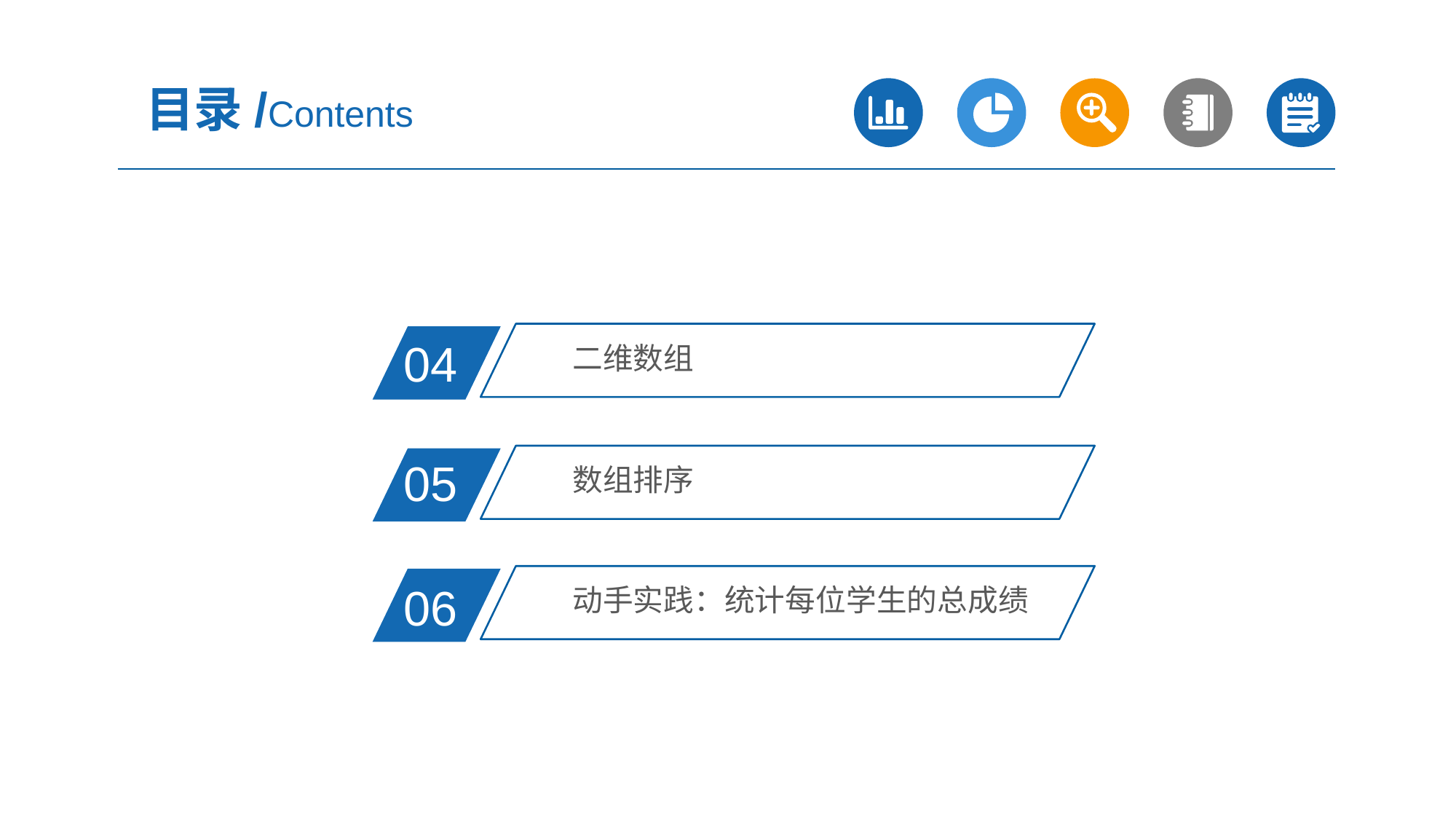

目录/Contents

二维数组

04

数组排序
05

动手实践：统计每位学生的总成绩

06